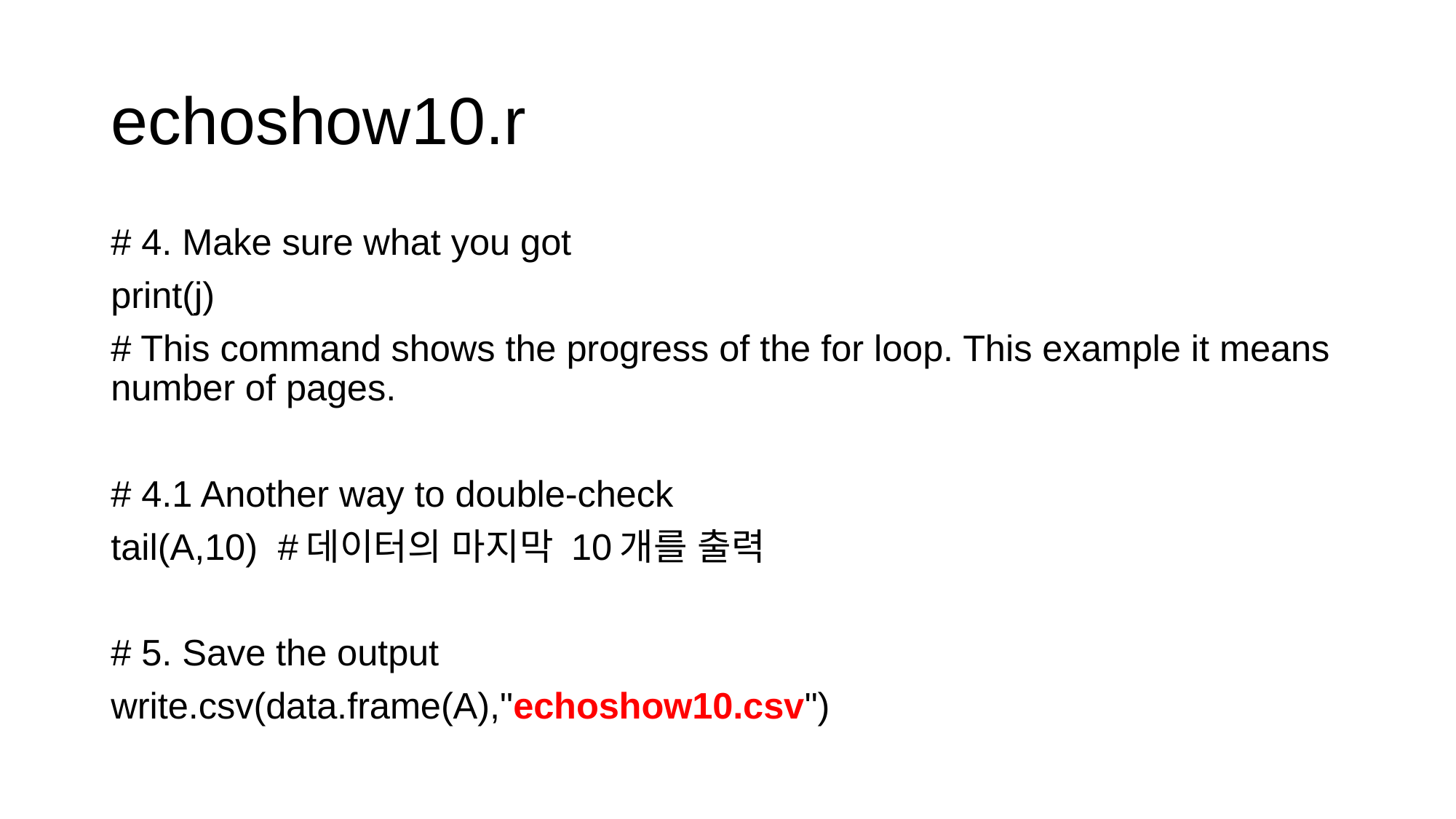

# echoshow10.r
# 4. Make sure what you got
print(j)
# This command shows the progress of the for loop. This example it means number of pages.

# 4.1 Another way to double-check
tail(A,10)  #데이터의 마지막 10개를 출력

# 5. Save the output
write.csv(data.frame(A),"echoshow10.csv")